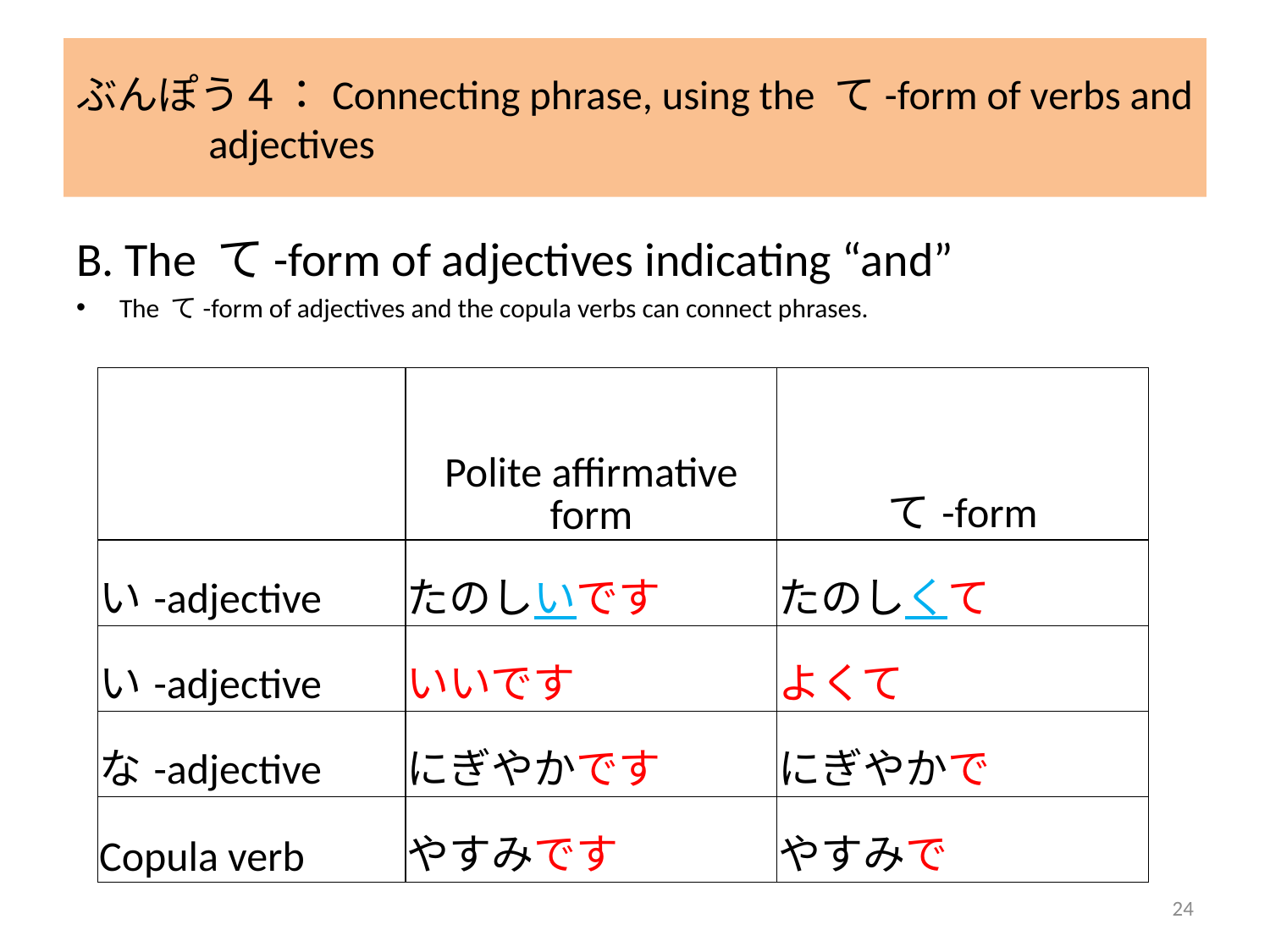

# ぶんぽう４：Connecting phrase, using the て-form of verbs and adjectives
B. The て-form of adjectives indicating “and”
The て-form of adjectives and the copula verbs can connect phrases.

|  | Polite affirmative form | て-form |
| --- | --- | --- |
| い-adjective | たのしいです | たのしくて |
| い-adjective | いいです | よくて |
| な-adjective | にぎやかです | にぎやかで |
| Copula verb | やすみです | やすみで |
24